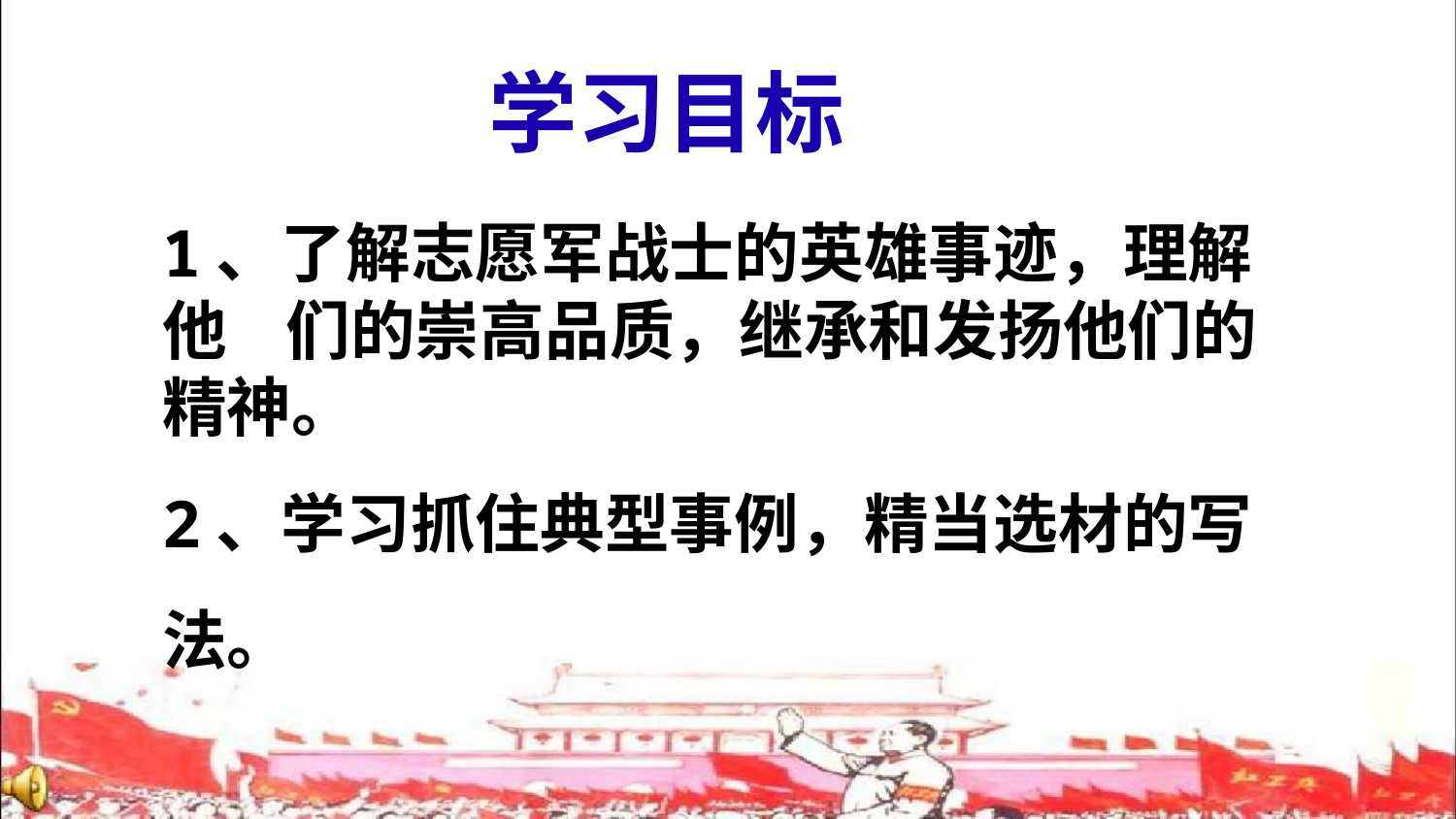

# 学习目标
1、了解志愿军战士的英雄事迹，理解他    们的崇高品质，继承和发扬他们的精神。
2、学习抓住典型事例，精当选材的写法。